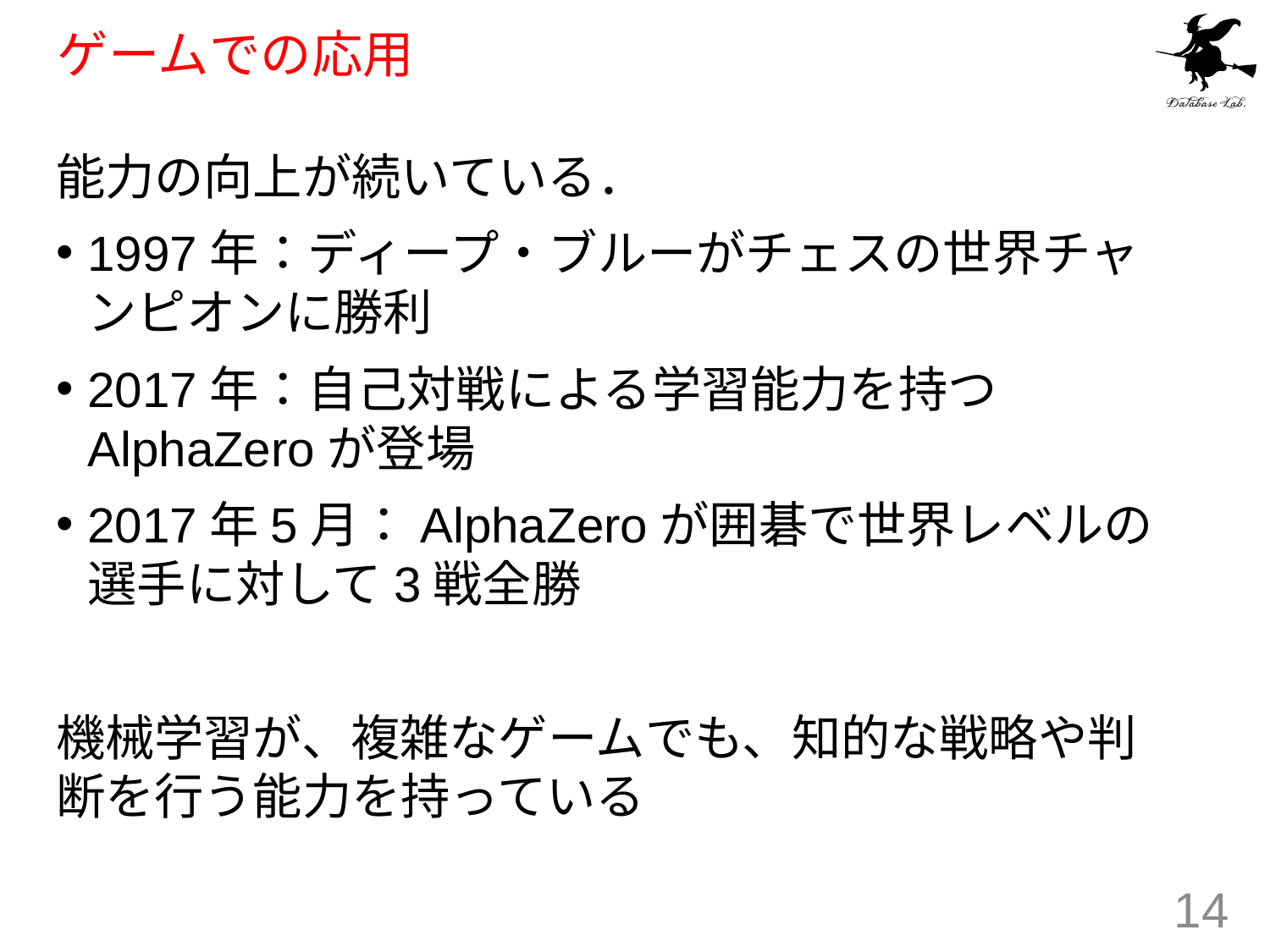

# ゲームでの応用
能力の向上が続いている．
1997年：ディープ・ブルーがチェスの世界チャンピオンに勝利
2017年：自己対戦による学習能力を持つAlphaZeroが登場
2017年5月：AlphaZeroが囲碁で世界レベルの選手に対して3戦全勝

機械学習が、複雑なゲームでも、知的な戦略や判断を行う能力を持っている
14